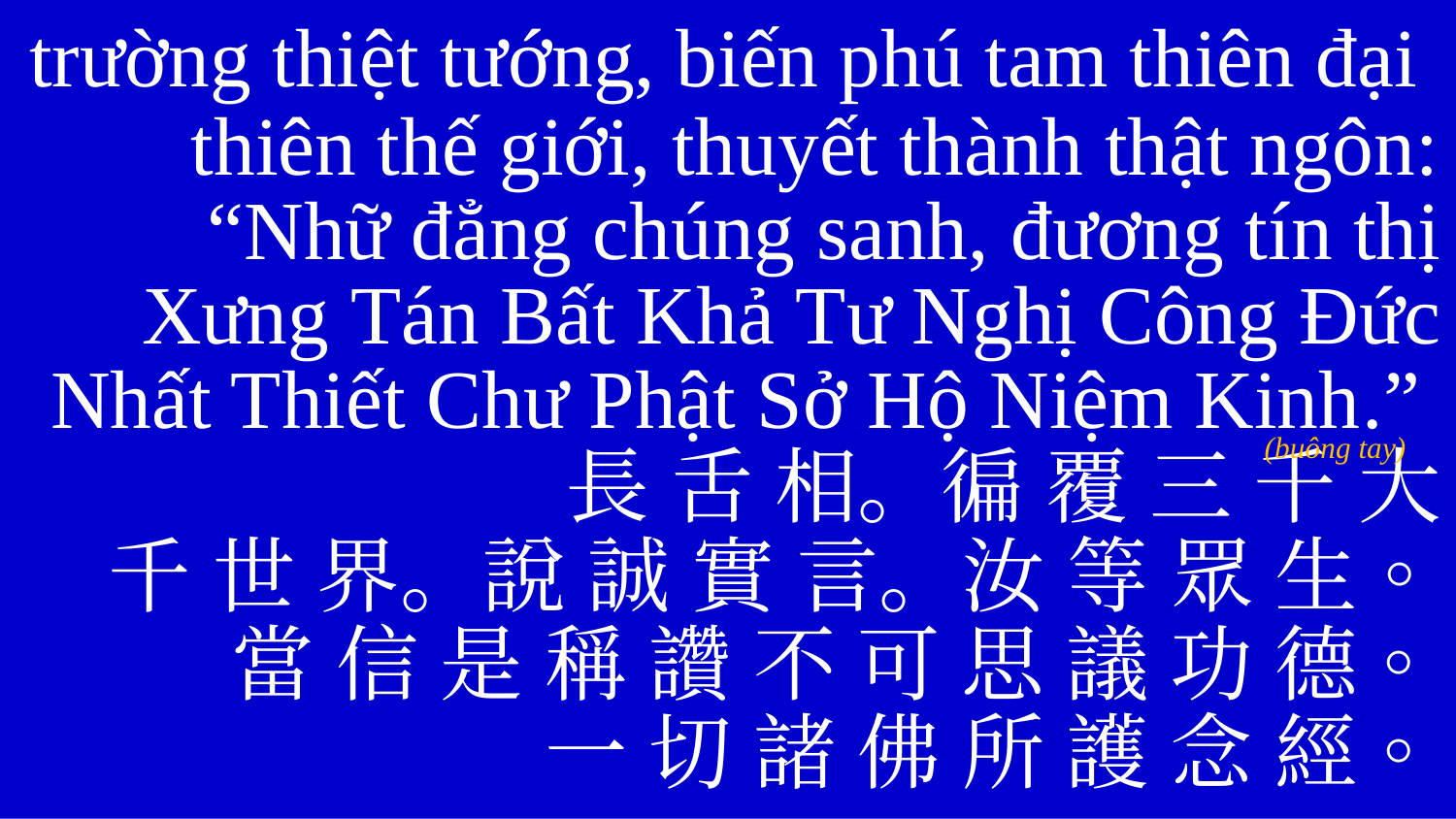

trường thiệt tướng, biến phú tam thiên đại
thiên thế giới, thuyết thành thật ngôn: “Nhữ đẳng chúng sanh, đương tín thị Xưng Tán Bất Khả Tư Nghị Công Đức Nhất Thiết Chư Phật Sở Hộ Niệm Kinh.”
長 舌 相。徧 覆 三 千 大
千 世 界。說 誠 實 言。汝 等 眾 生。
當 信 是 稱 讚 不 可 思 議 功 德。
一 切 諸 佛 所 護 念 經。
(buông tay)